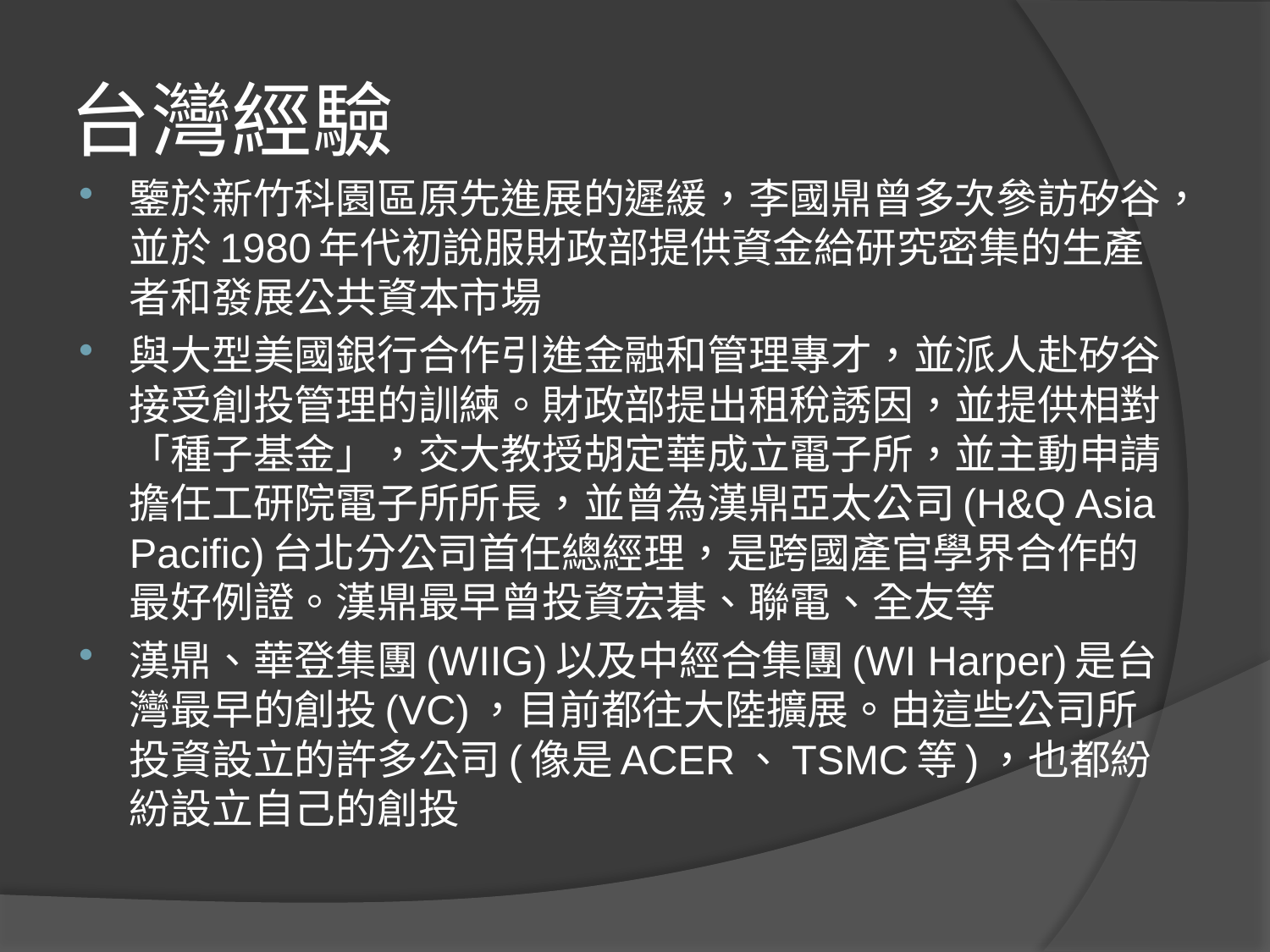

# 台灣經驗
鑒於新竹科園區原先進展的遲緩，李國鼎曾多次參訪矽谷，並於1980年代初說服財政部提供資金給研究密集的生產者和發展公共資本市場
與大型美國銀行合作引進金融和管理專才，並派人赴矽谷接受創投管理的訓練。財政部提出租稅誘因，並提供相對「種子基金」，交大教授胡定華成立電子所，並主動申請擔任工研院電子所所長，並曾為漢鼎亞太公司(H&Q Asia Pacific)台北分公司首任總經理，是跨國產官學界合作的最好例證。漢鼎最早曾投資宏碁、聯電、全友等
漢鼎、華登集團(WIIG)以及中經合集團(WI Harper)是台灣最早的創投(VC)，目前都往大陸擴展。由這些公司所投資設立的許多公司(像是ACER、TSMC等)，也都紛紛設立自己的創投